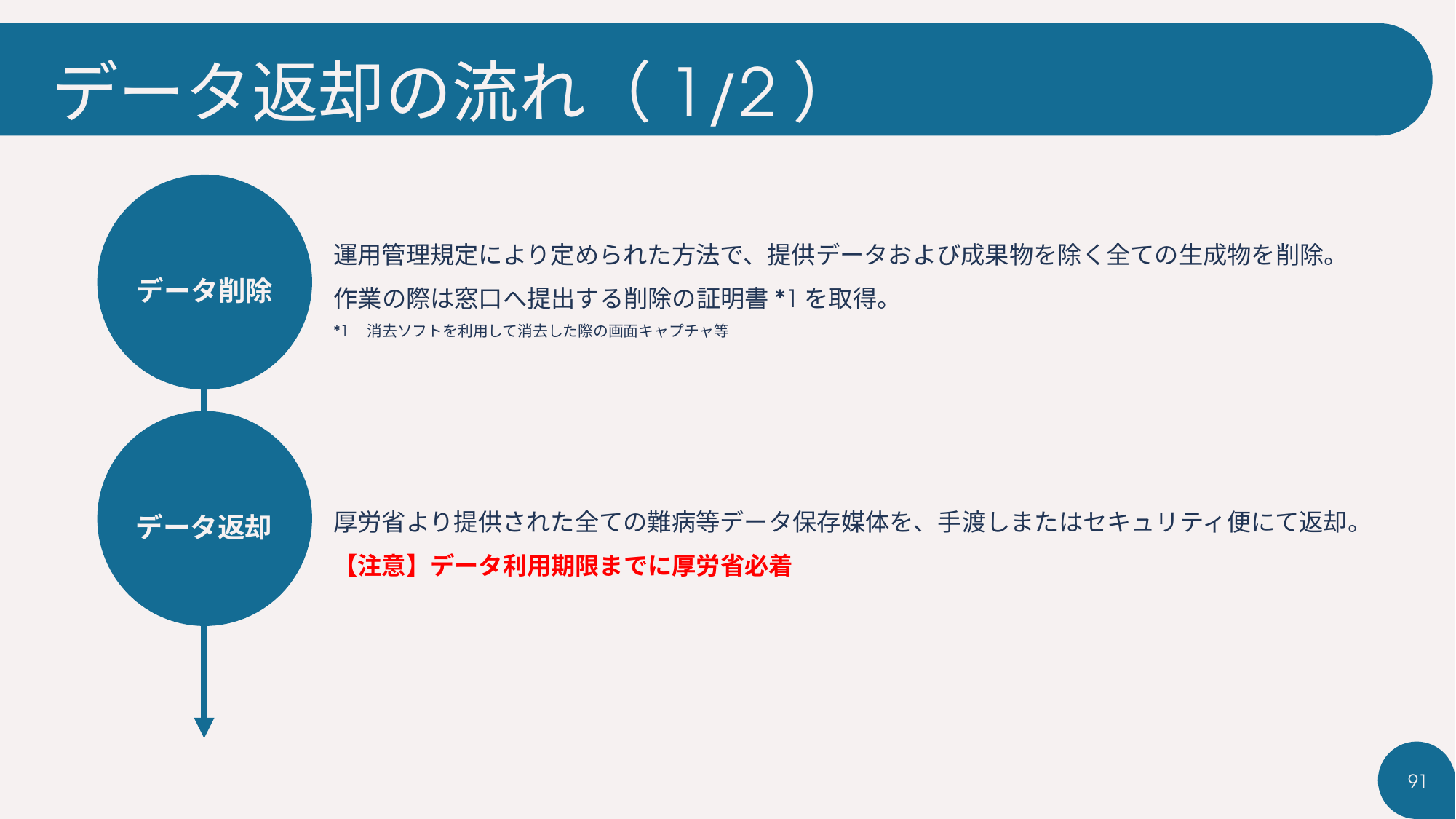

# データ返却の流れ（1/2）

運用管理規定により定められた方法で、提供データおよび成果物を除く全ての生成物を削除。
作業の際は窓口へ提出する削除の証明書*1を取得。
*1　消去ソフトを利用して消去した際の画面キャプチャ等
データ削除
厚労省より提供された全ての難病等データ保存媒体を、手渡しまたはセキュリティ便にて返却。
【注意】データ利用期限までに厚労省必着

データ返却
91